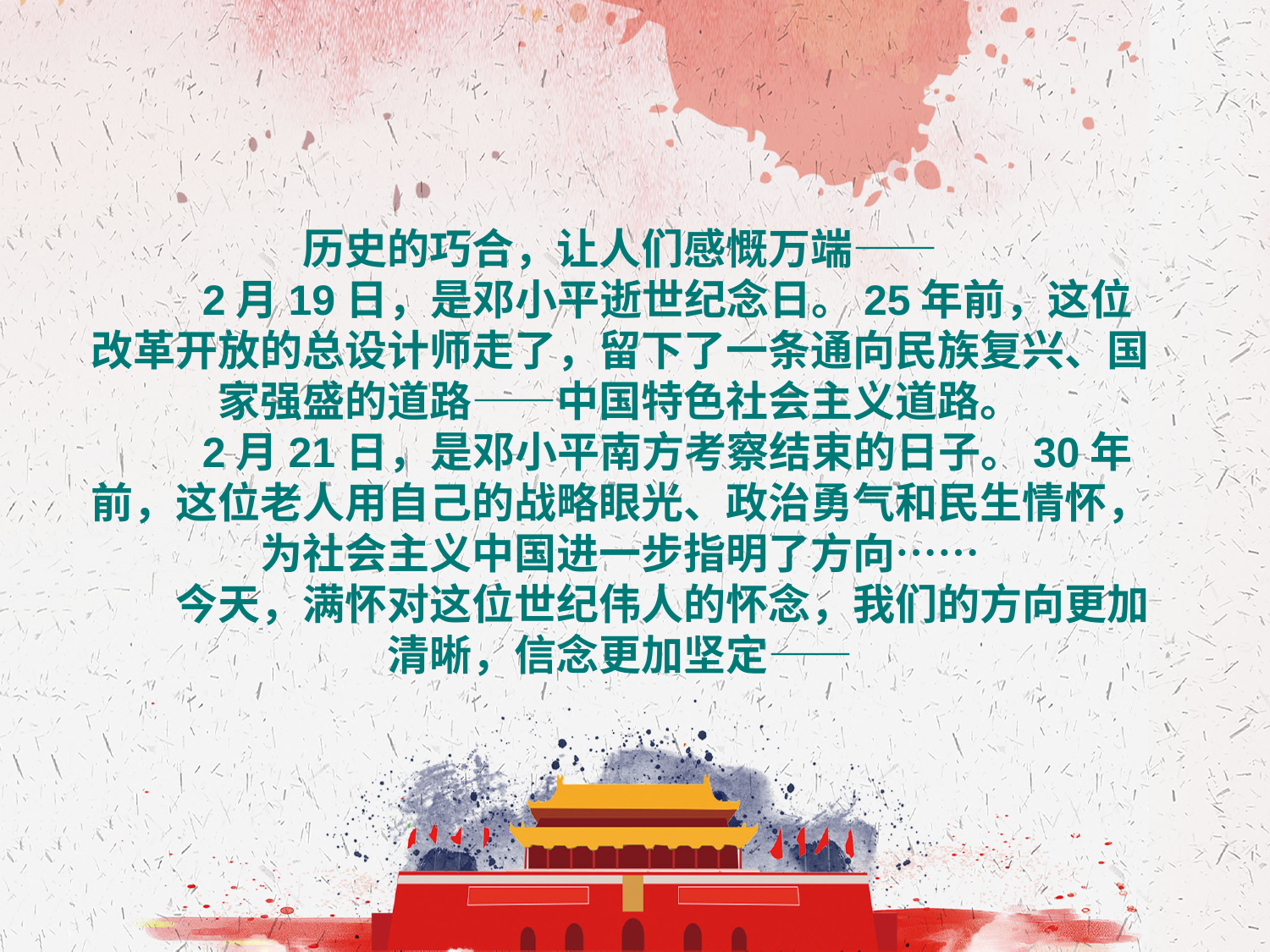

历史的巧合，让人们感慨万端——
　　2月19日，是邓小平逝世纪念日。25年前，这位改革开放的总设计师走了，留下了一条通向民族复兴、国家强盛的道路——中国特色社会主义道路。
　　2月21日，是邓小平南方考察结束的日子。30年前，这位老人用自己的战略眼光、政治勇气和民生情怀，为社会主义中国进一步指明了方向……
　　今天，满怀对这位世纪伟人的怀念，我们的方向更加清晰，信念更加坚定——